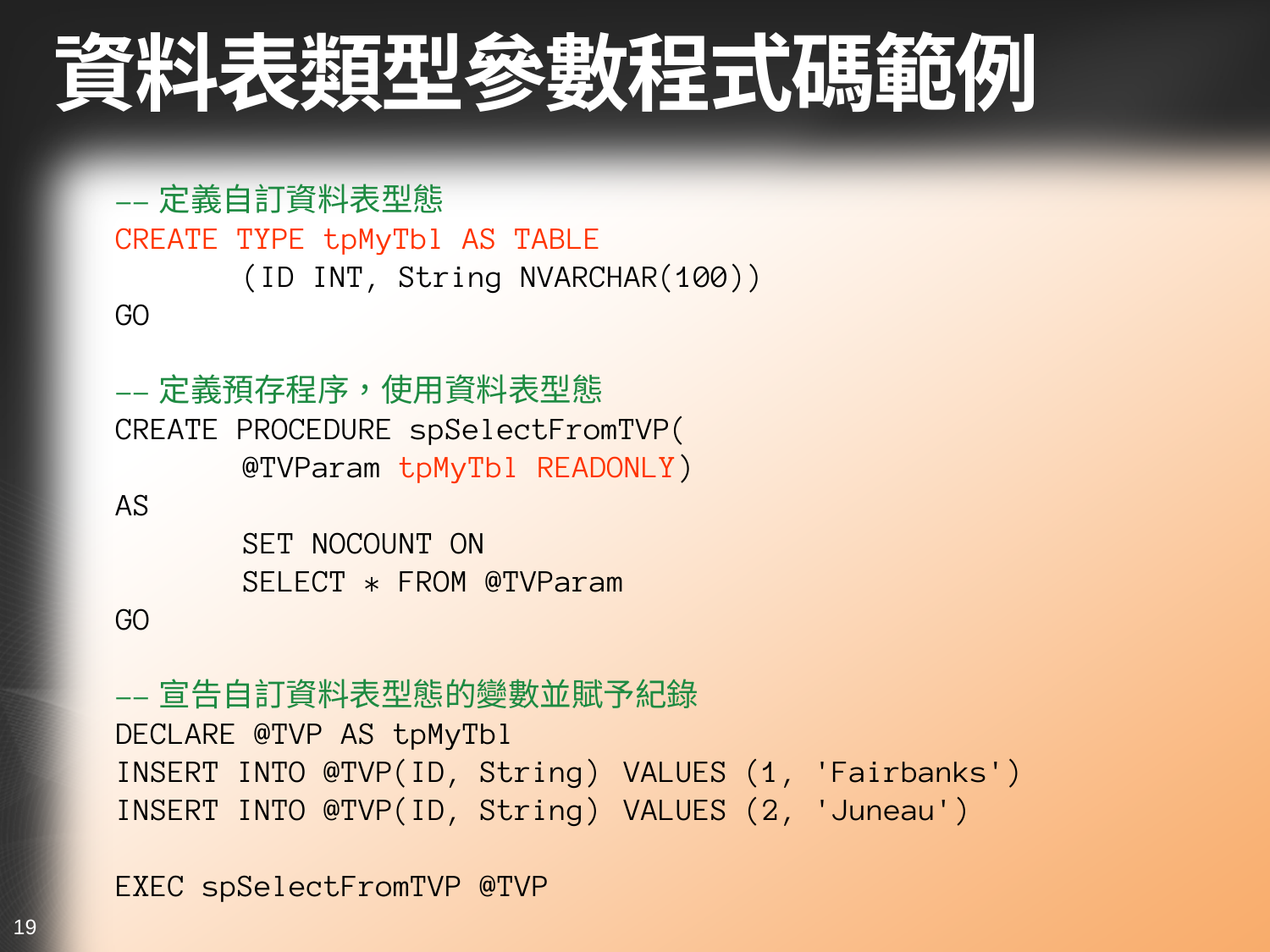

# 資料表類型參數程式碼範例
--定義自訂資料表型態
CREATE TYPE tpMyTbl AS TABLE
	(ID INT, String NVARCHAR(100))
GO

--定義預存程序，使用資料表型態
CREATE PROCEDURE spSelectFromTVP(
	@TVParam tpMyTbl READONLY)
AS
	SET NOCOUNT ON
	SELECT * FROM @TVParam
GO

--宣告自訂資料表型態的變數並賦予紀錄
DECLARE @TVP AS tpMyTbl
INSERT INTO @TVP(ID, String) 	VALUES (1, 'Fairbanks')
INSERT INTO @TVP(ID, String) 	VALUES (2, 'Juneau')

EXEC spSelectFromTVP @TVP